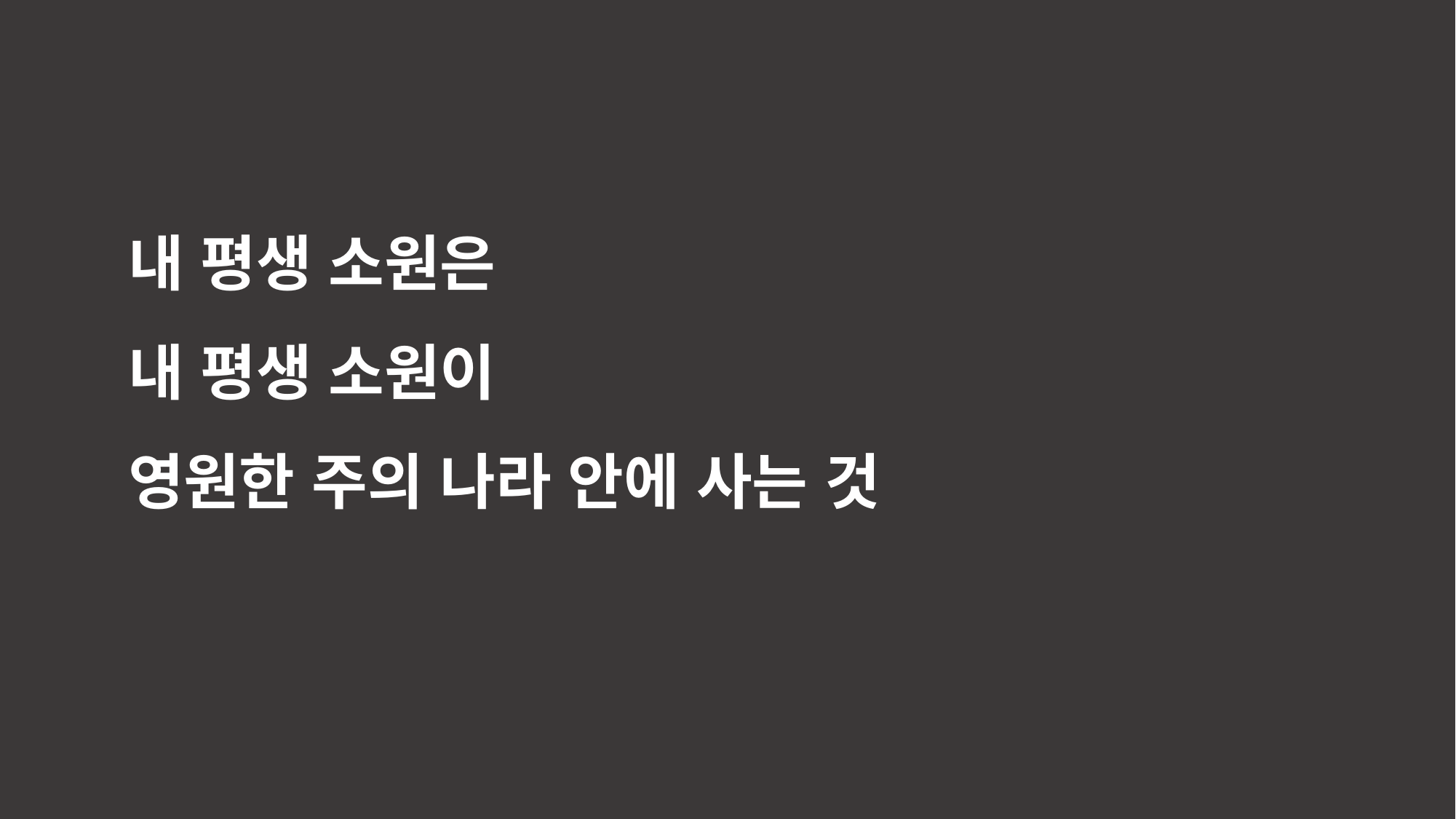

내 평생 소원은
내 평생 소원이
영원한 주의 나라 안에 사는 것